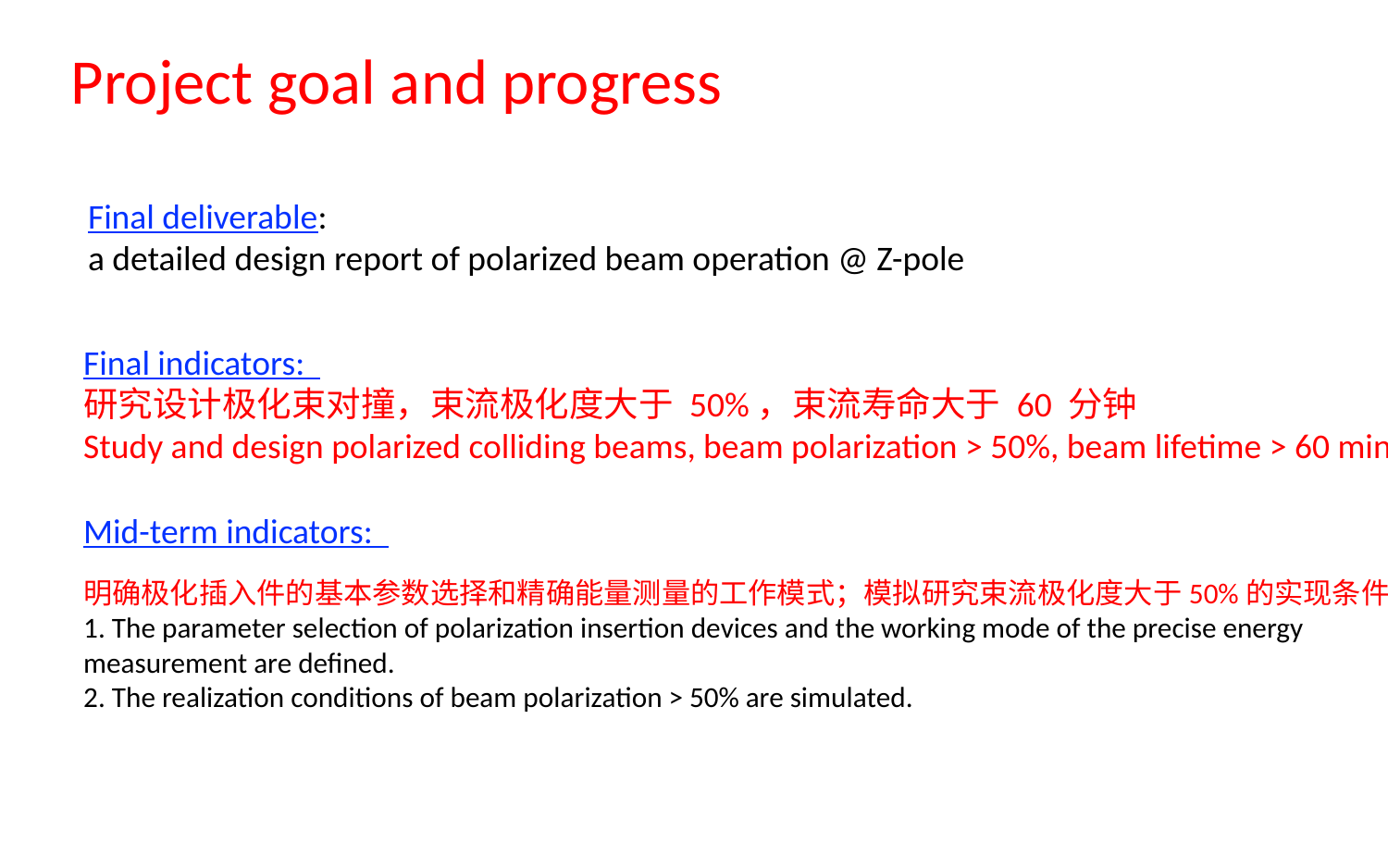

# Project goal and progress
Final deliverable:
a detailed design report of polarized beam operation @ Z-pole
Final indicators:
研究设计极化束对撞，束流极化度大于 50%，束流寿命大于 60 分钟
Study and design polarized colliding beams, beam polarization > 50%, beam lifetime > 60 min
Mid-term indicators:

明确极化插入件的基本参数选择和精确能量测量的工作模式；模拟研究束流极化度大于50%的实现条件。
1. The parameter selection of polarization insertion devices and the working mode of the precise energy measurement are defined.
2. The realization conditions of beam polarization > 50% are simulated.